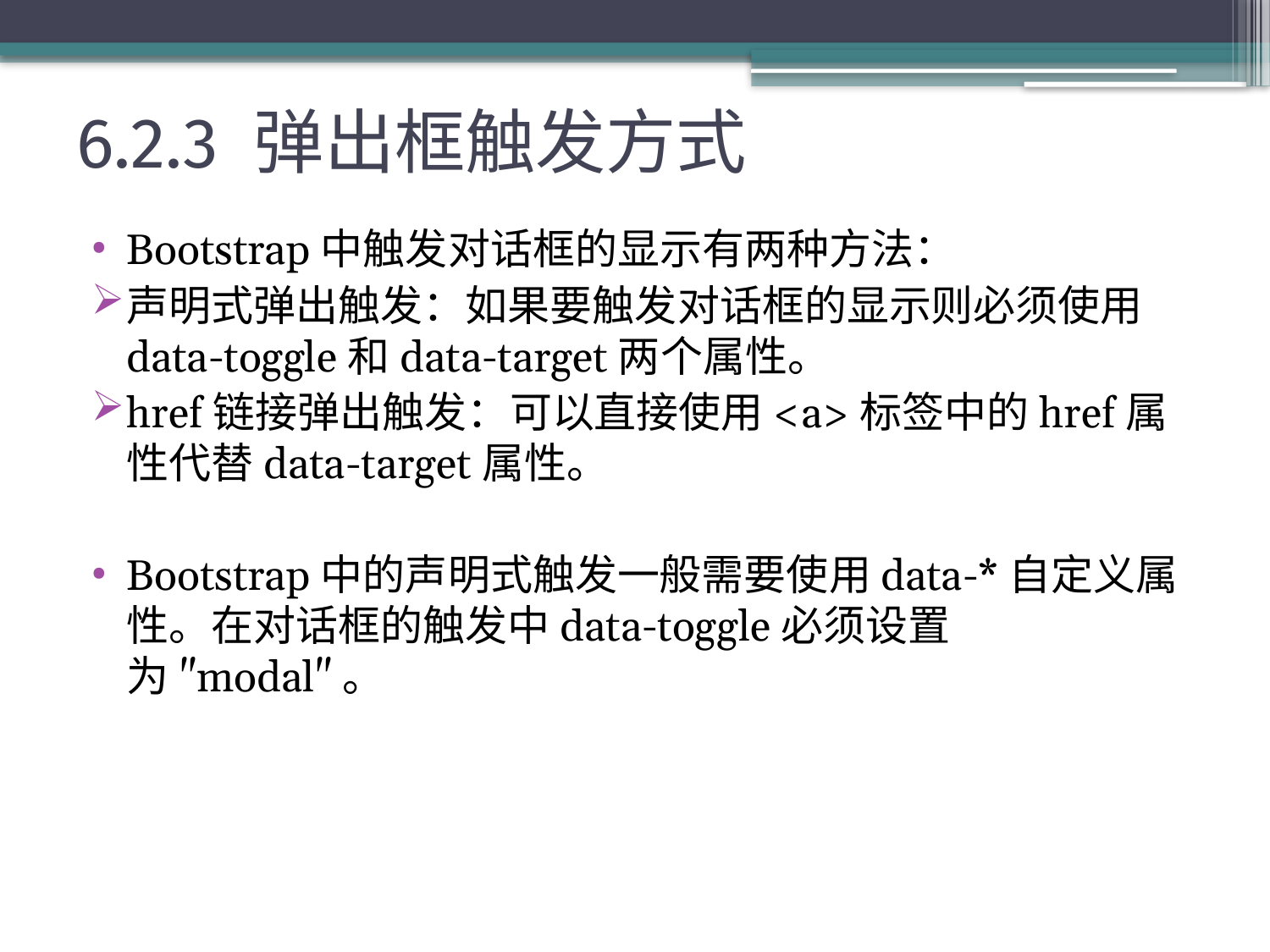

# 6.2.3 弹出框触发方式
Bootstrap中触发对话框的显示有两种方法：
声明式弹出触发：如果要触发对话框的显示则必须使用data-toggle和data-target两个属性。
href链接弹出触发：可以直接使用<a>标签中的href属性代替data-target属性。

Bootstrap中的声明式触发一般需要使用data-*自定义属性。在对话框的触发中data-toggle必须设置为"modal"。